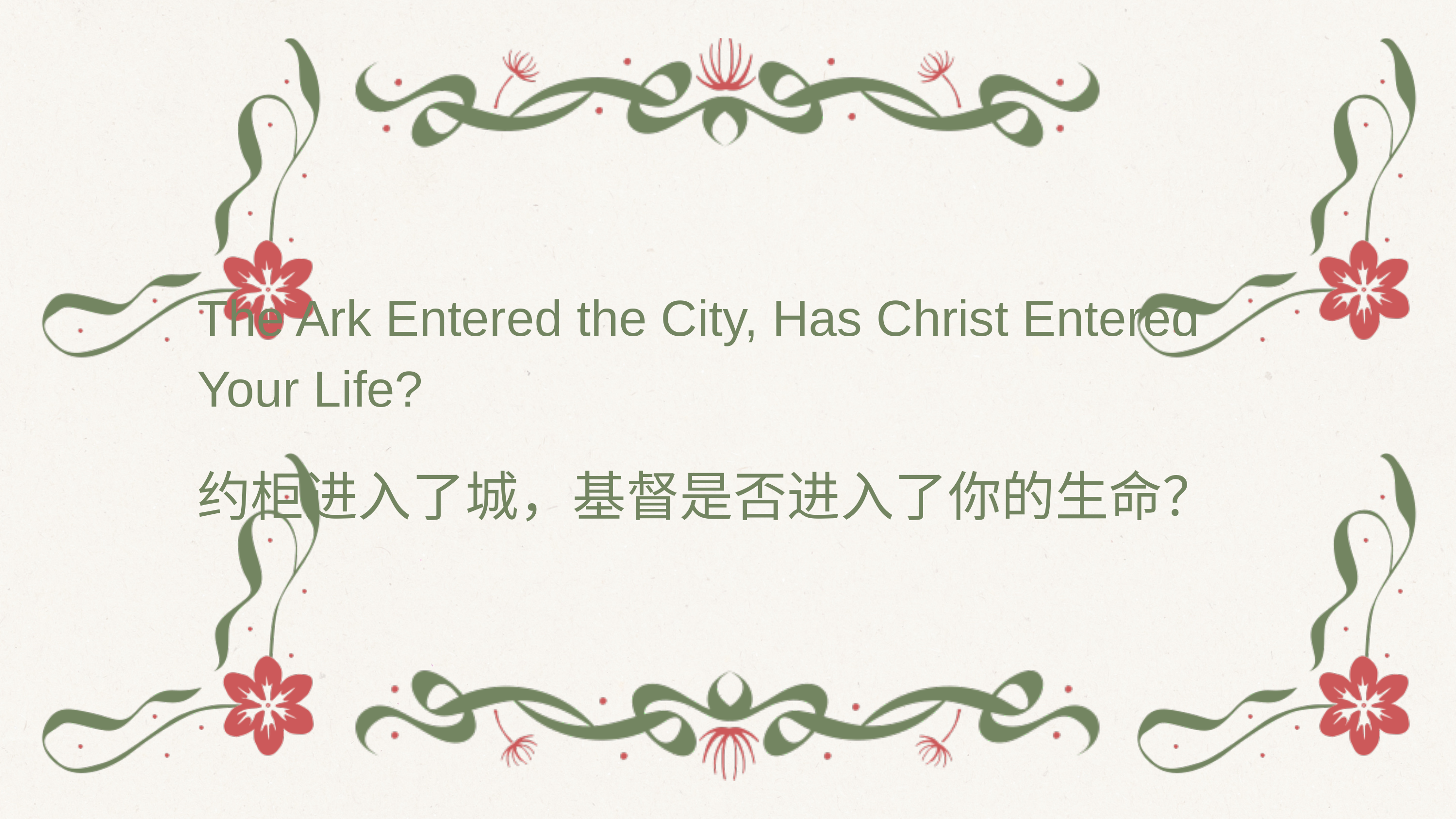

The Ark Entered the City, Has Christ Entered Your Life?
约柜进入了城，基督是否进入了你的生命？